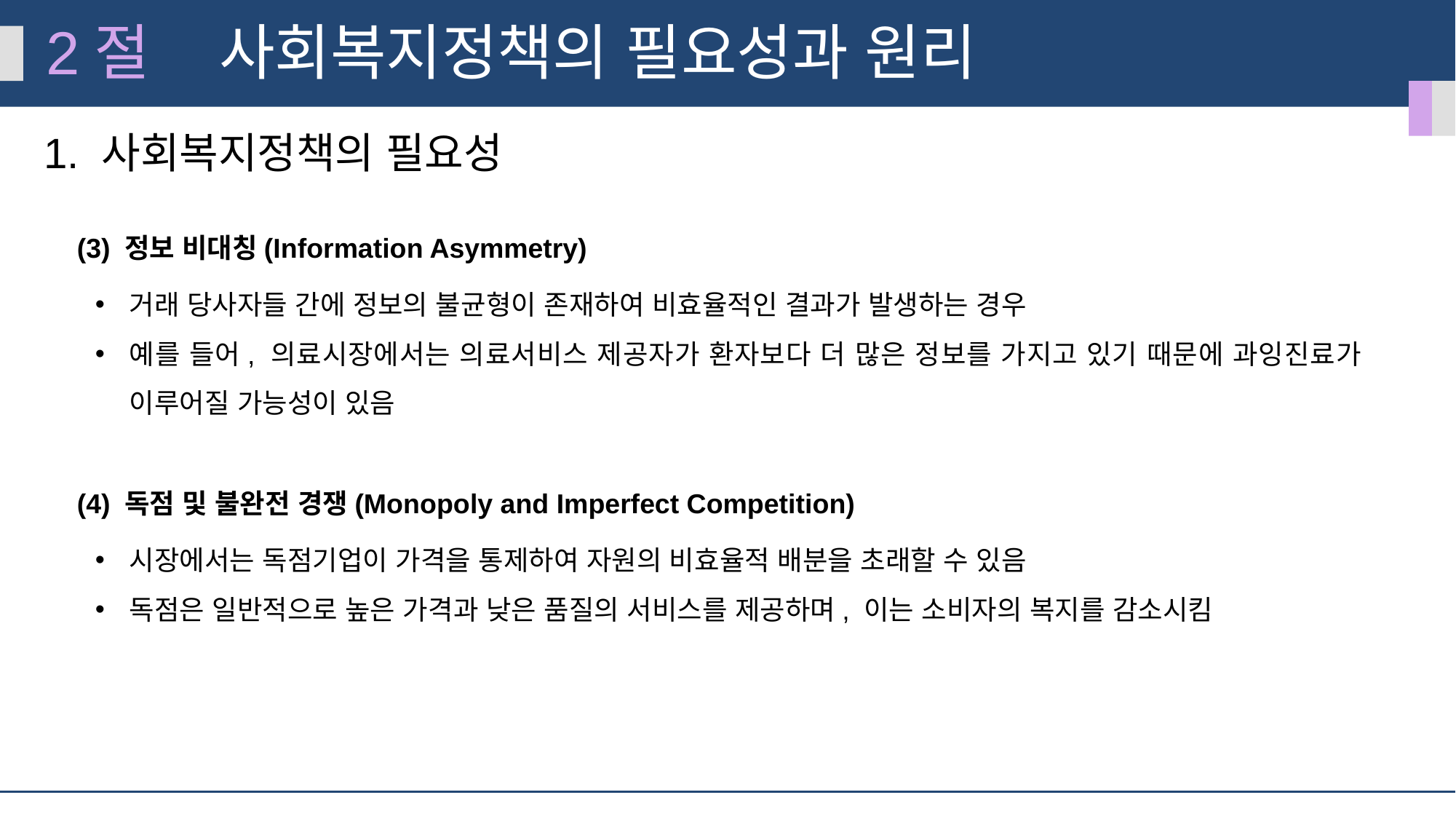

2절
사회복지정책의 필요성과 원리
1. 사회복지정책의 필요성
(3) 정보 비대칭(Information Asymmetry)
거래 당사자들 간에 정보의 불균형이 존재하여 비효율적인 결과가 발생하는 경우
예를 들어, 의료시장에서는 의료서비스 제공자가 환자보다 더 많은 정보를 가지고 있기 때문에 과잉진료가 이루어질 가능성이 있음
(4) 독점 및 불완전 경쟁(Monopoly and Imperfect Competition)
시장에서는 독점기업이 가격을 통제하여 자원의 비효율적 배분을 초래할 수 있음
독점은 일반적으로 높은 가격과 낮은 품질의 서비스를 제공하며, 이는 소비자의 복지를 감소시킴